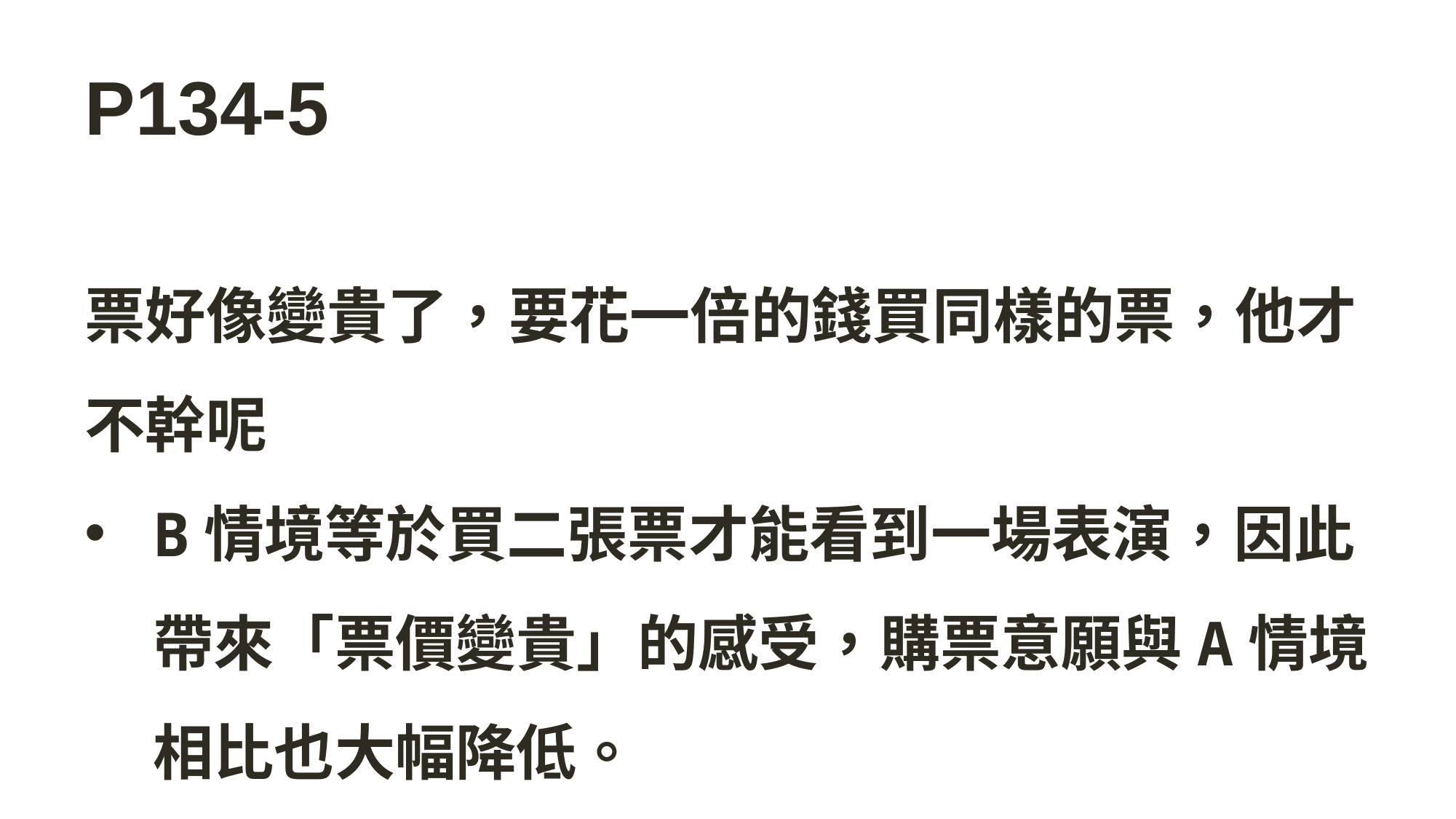

P134-5
票好像變貴了，要花一倍的錢買同樣的票，他才不幹呢
B情境等於買二張票才能看到一場表演，因此帶來「票價變貴」的感受，購票意願與A情境相比也大幅降低。